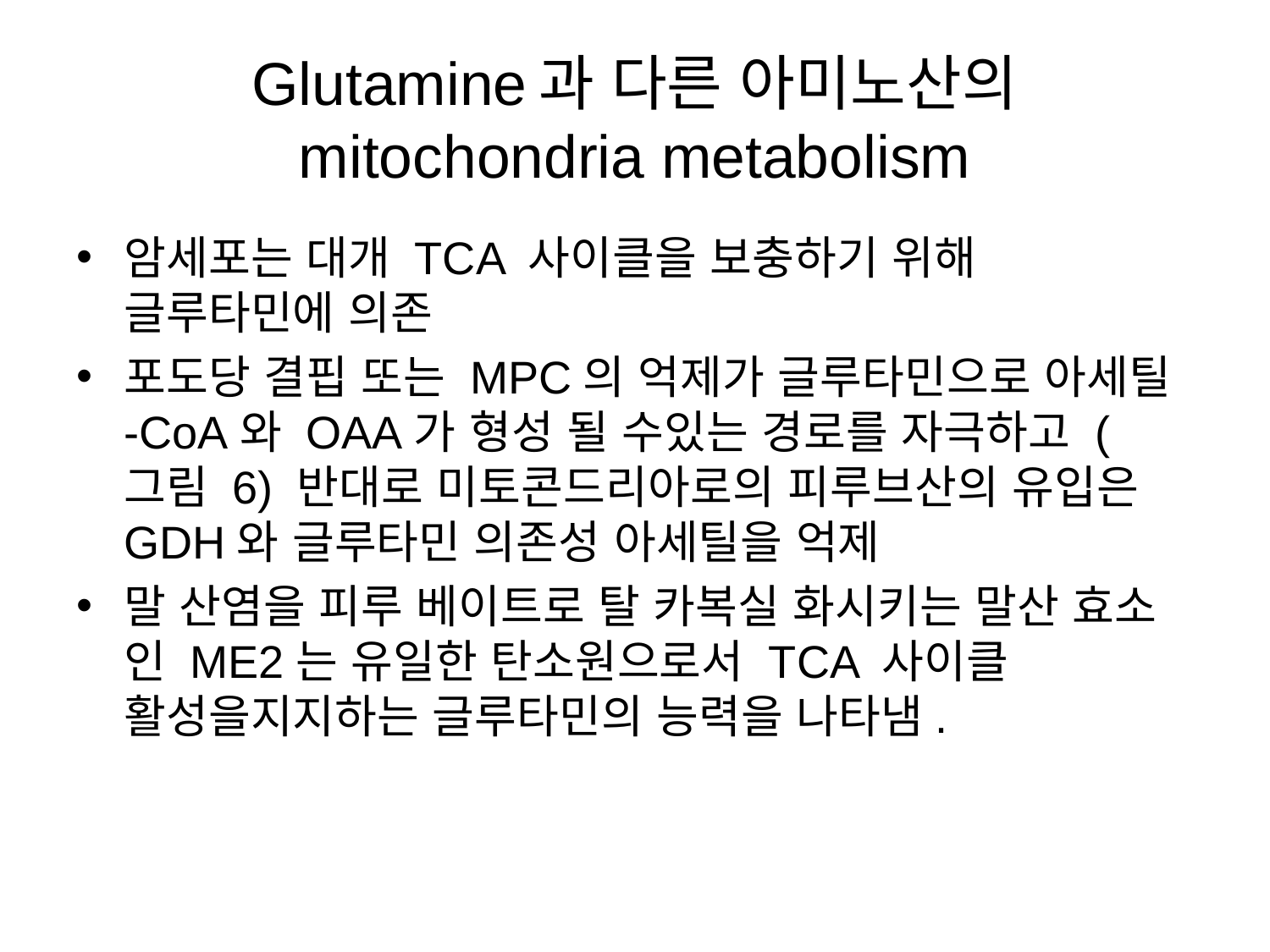

# Glutamine과 다른 아미노산의 mitochondria metabolism
암세포는 대개 TCA 사이클을 보충하기 위해 글루타민에 의존
포도당 결핍 또는 MPC의 억제가 글루타민으로 아세틸 -CoA와 OAA가 형성 될 수있는 경로를 자극하고 (그림 6) 반대로 미토콘드리아로의 피루브산의 유입은 GDH와 글루타민 의존성 아세틸을 억제
말 산염을 피루 베이트로 탈 카복실 화시키는 말산 효소 인 ME2는 유일한 탄소원으로서 TCA 사이클 활성을지지하는 글루타민의 능력을 나타냄.